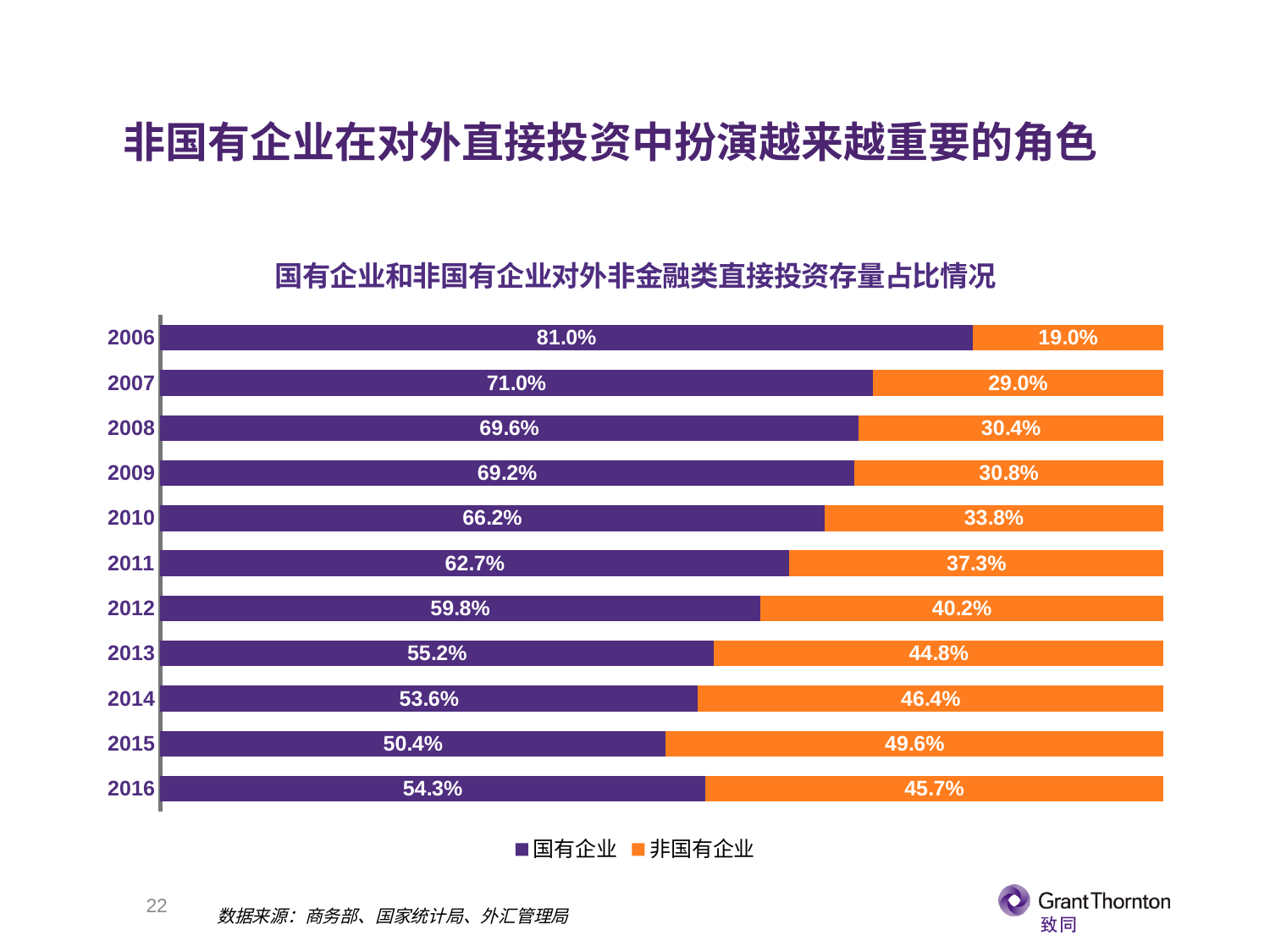

非国有企业在对外直接投资中扮演越来越重要的角色

### Chart: 国有企业和非国有企业对外非金融类直接投资存量占比情况

| Category | 国有企业 | 非国有企业 |
|---|---|---|
| 2006 | 0.81 | 0.19 |
| 2007 | 0.71 | 0.29 |
| 2008 | 0.696 | 0.304 |
| 2009 | 0.692 | 0.308 |
| 2010 | 0.662 | 0.338 |
| 2011 | 0.627 | 0.373 |
| 2012 | 0.598 | 0.402 |
| 2013 | 0.552 | 0.448 |
| 2014 | 0.536 | 0.464 |
| 2015 | 0.504 | 0.496 |
| 2016 | 0.543 | 0.457 |
22
数据来源：商务部、国家统计局、外汇管理局